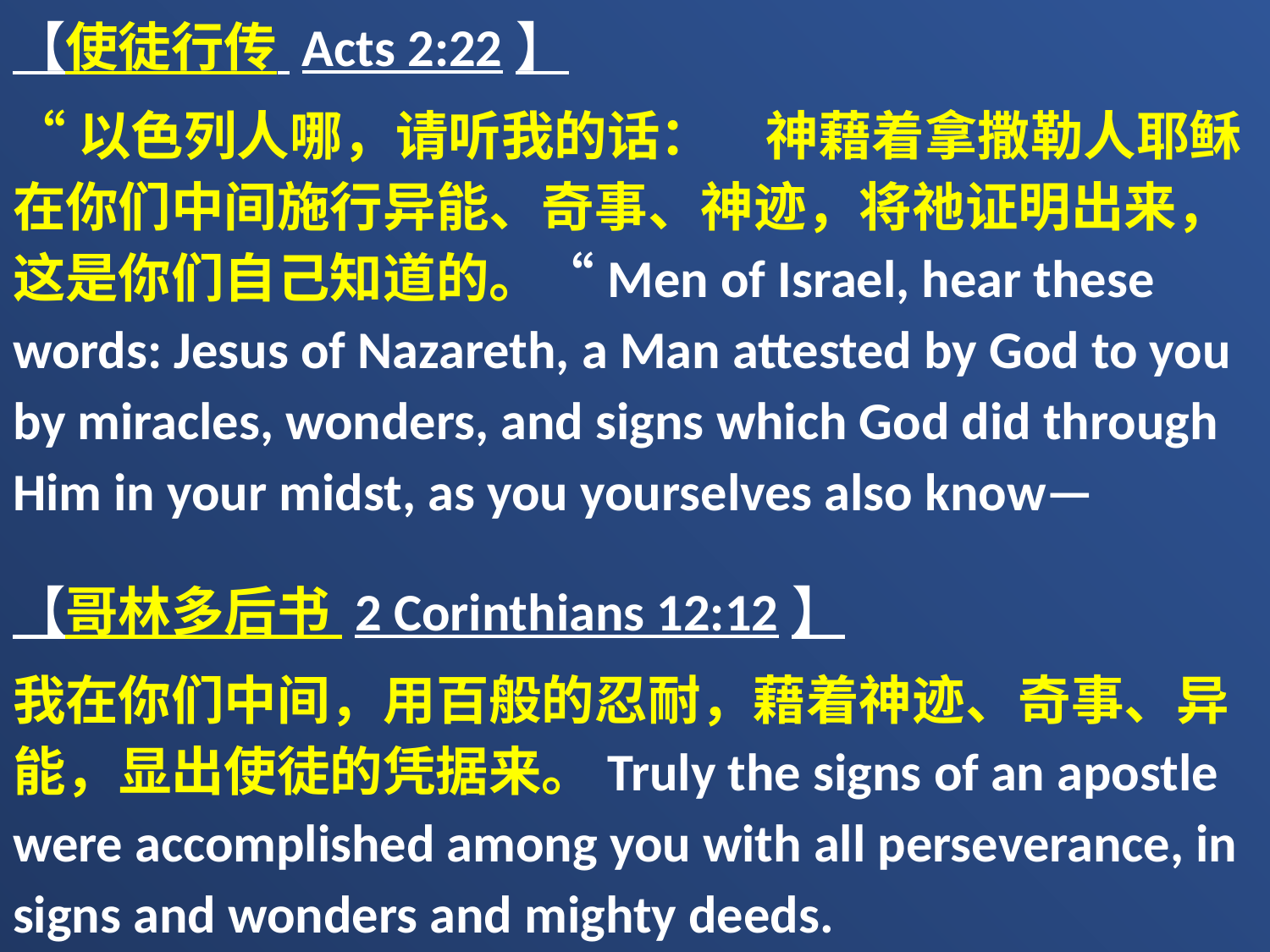

【使徒行传 Acts 2:22】
“以色列人哪，请听我的话：　神藉着拿撒勒人耶稣在你们中间施行异能、奇事、神迹，将祂证明出来，这是你们自己知道的。“Men of Israel, hear these words: Jesus of Nazareth, a Man attested by God to you by miracles, wonders, and signs which God did through Him in your midst, as you yourselves also know—

【哥林多后书 2 Corinthians 12:12】
我在你们中间，用百般的忍耐，藉着神迹、奇事、异能，显出使徒的凭据来。Truly the signs of an apostle were accomplished among you with all perseverance, in signs and wonders and mighty deeds.